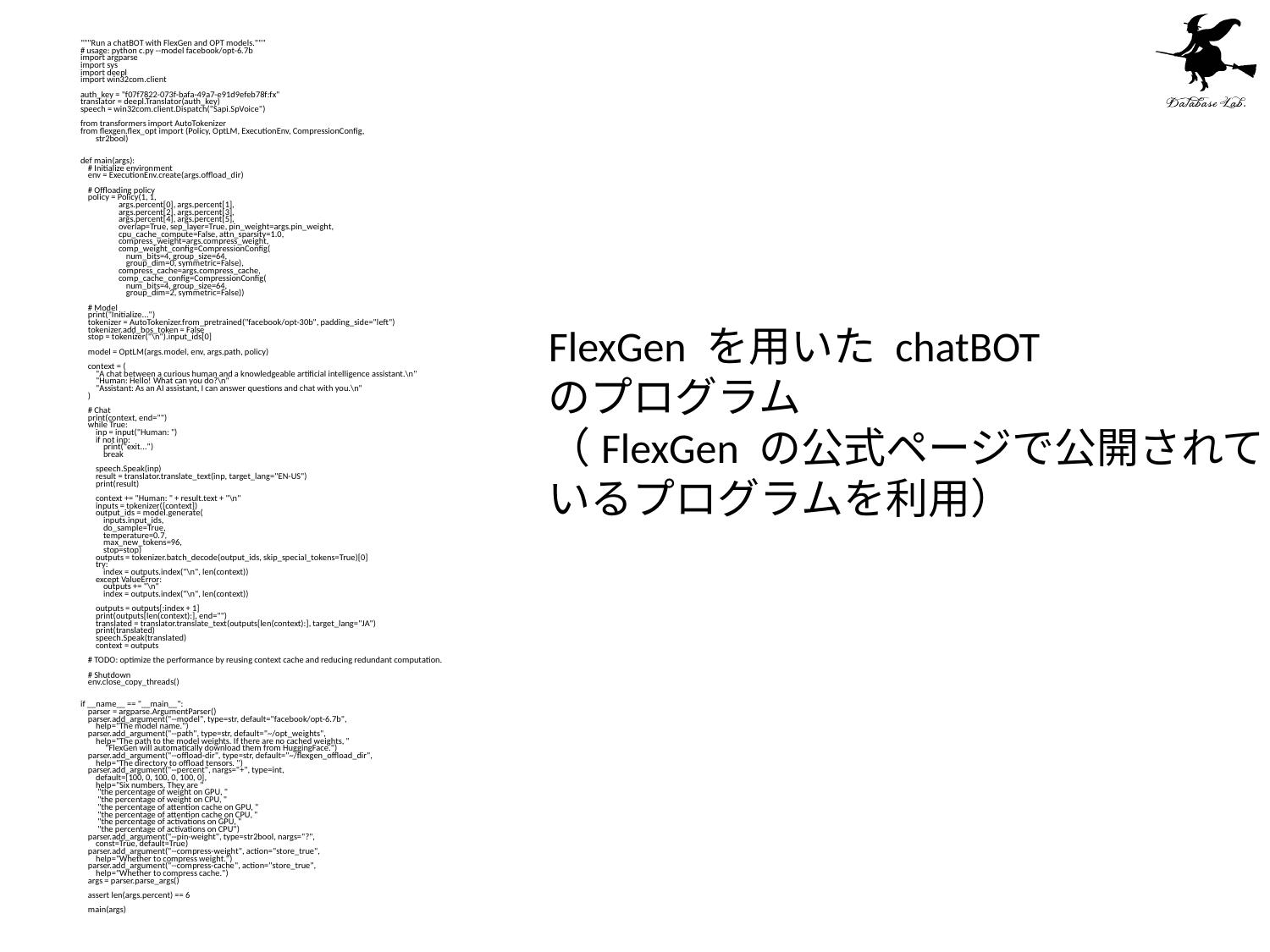

"""Run a chatBOT with FlexGen and OPT models."""
# usage: python c.py --model facebook/opt-6.7b
import argparse
import sys
import deepl
import win32com.client

auth_key = "f07f7822-073f-bafa-49a7-e91d9efeb78f:fx"
translator = deepl.Translator(auth_key)
speech = win32com.client.Dispatch("Sapi.SpVoice")

from transformers import AutoTokenizer
from flexgen.flex_opt import (Policy, OptLM, ExecutionEnv, CompressionConfig,
        str2bool)

def main(args):
    # Initialize environment
    env = ExecutionEnv.create(args.offload_dir)

    # Offloading policy
    policy = Policy(1, 1,
                    args.percent[0], args.percent[1],
                    args.percent[2], args.percent[3],
                    args.percent[4], args.percent[5],
                    overlap=True, sep_layer=True, pin_weight=args.pin_weight,
                    cpu_cache_compute=False, attn_sparsity=1.0,
                    compress_weight=args.compress_weight,
                    comp_weight_config=CompressionConfig(
                        num_bits=4, group_size=64,
                        group_dim=0, symmetric=False),
                    compress_cache=args.compress_cache,
                    comp_cache_config=CompressionConfig(
                        num_bits=4, group_size=64,
                        group_dim=2, symmetric=False))

    # Model
    print("Initialize...")
    tokenizer = AutoTokenizer.from_pretrained("facebook/opt-30b", padding_side="left")
    tokenizer.add_bos_token = False
    stop = tokenizer("\n").input_ids[0]

    model = OptLM(args.model, env, args.path, policy)

    context = (
        "A chat between a curious human and a knowledgeable artificial intelligence assistant.\n"
        "Human: Hello! What can you do?\n"
        "Assistant: As an AI assistant, I can answer questions and chat with you.\n"
    )

    # Chat
    print(context, end="")
    while True:
        inp = input("Human: ")
        if not inp:
            print("exit...")
            break

        speech.Speak(inp)
        result = translator.translate_text(inp, target_lang="EN-US")
        print(result)

        context += "Human: " + result.text + "\n"
        inputs = tokenizer([context])
        output_ids = model.generate(
            inputs.input_ids,
            do_sample=True,
            temperature=0.7,
            max_new_tokens=96,
            stop=stop)
        outputs = tokenizer.batch_decode(output_ids, skip_special_tokens=True)[0]
        try:
            index = outputs.index("\n", len(context))
        except ValueError:
            outputs += "\n"
            index = outputs.index("\n", len(context))

        outputs = outputs[:index + 1]
        print(outputs[len(context):], end="")
        translated = translator.translate_text(outputs[len(context):], target_lang="JA")
        print(translated)
        speech.Speak(translated)
        context = outputs

    # TODO: optimize the performance by reusing context cache and reducing redundant computation.

    # Shutdown
    env.close_copy_threads()

if __name__ == "__main__":
    parser = argparse.ArgumentParser()
    parser.add_argument("--model", type=str, default="facebook/opt-6.7b",
        help="The model name.")
    parser.add_argument("--path", type=str, default="~/opt_weights",
        help="The path to the model weights. If there are no cached weights, "
             "FlexGen will automatically download them from HuggingFace.")
    parser.add_argument("--offload-dir", type=str, default="~/flexgen_offload_dir",
        help="The directory to offload tensors. ")
    parser.add_argument("--percent", nargs="+", type=int,
        default=[100, 0, 100, 0, 100, 0],
        help="Six numbers. They are "
         "the percentage of weight on GPU, "
         "the percentage of weight on CPU, "
         "the percentage of attention cache on GPU, "
         "the percentage of attention cache on CPU, "
         "the percentage of activations on GPU, "
         "the percentage of activations on CPU")
    parser.add_argument("--pin-weight", type=str2bool, nargs="?",
        const=True, default=True)
    parser.add_argument("--compress-weight", action="store_true",
        help="Whether to compress weight.")
    parser.add_argument("--compress-cache", action="store_true",
        help="Whether to compress cache.")
    args = parser.parse_args()

    assert len(args.percent) == 6

    main(args)

FlexGen を用いた chatBOT
のプログラム
（FlexGen の公式ページで公開されて
いるプログラムを利用）